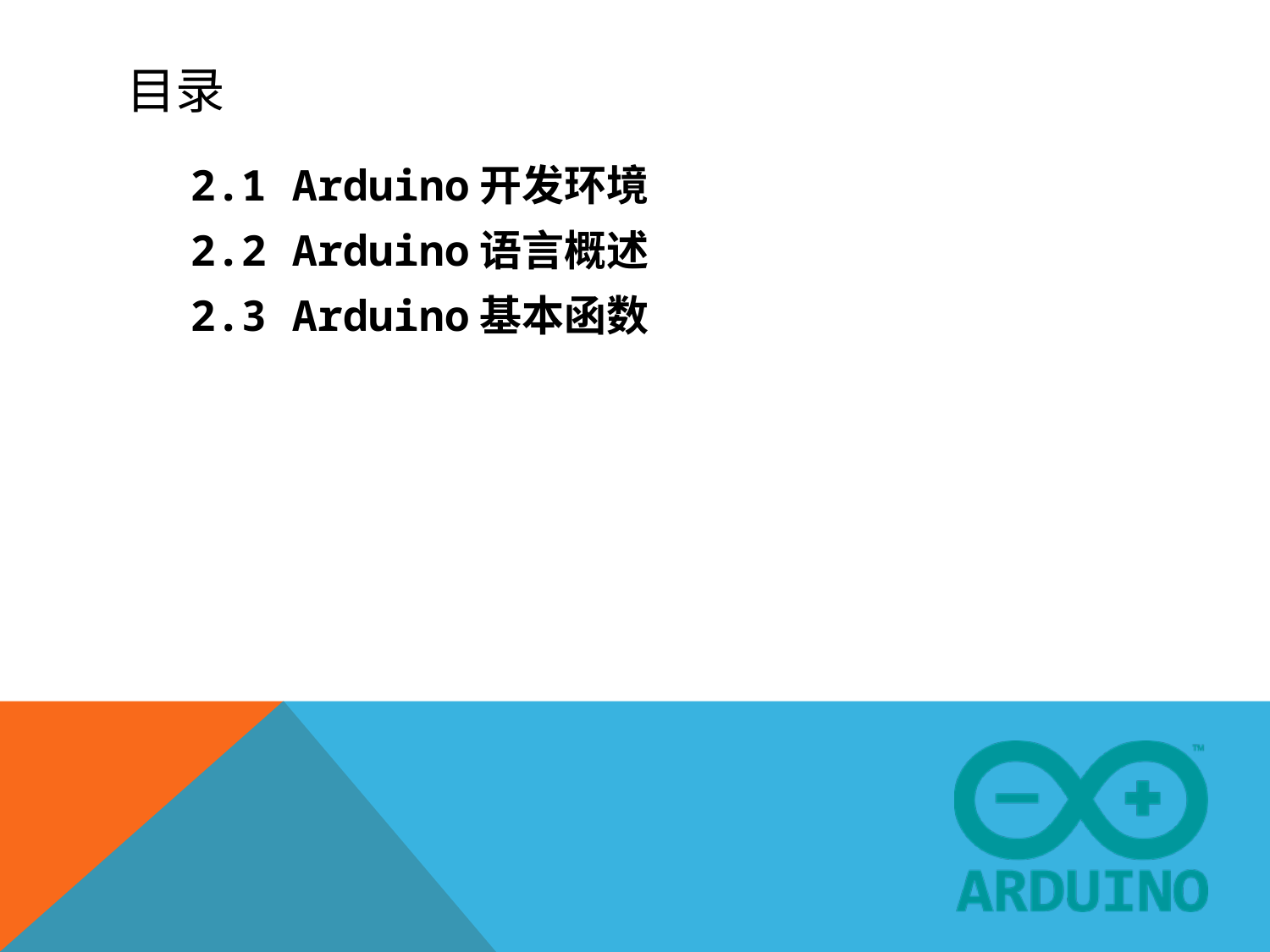

# 目录
2.1 Arduino开发环境
2.2 Arduino语言概述
2.3 Arduino基本函数